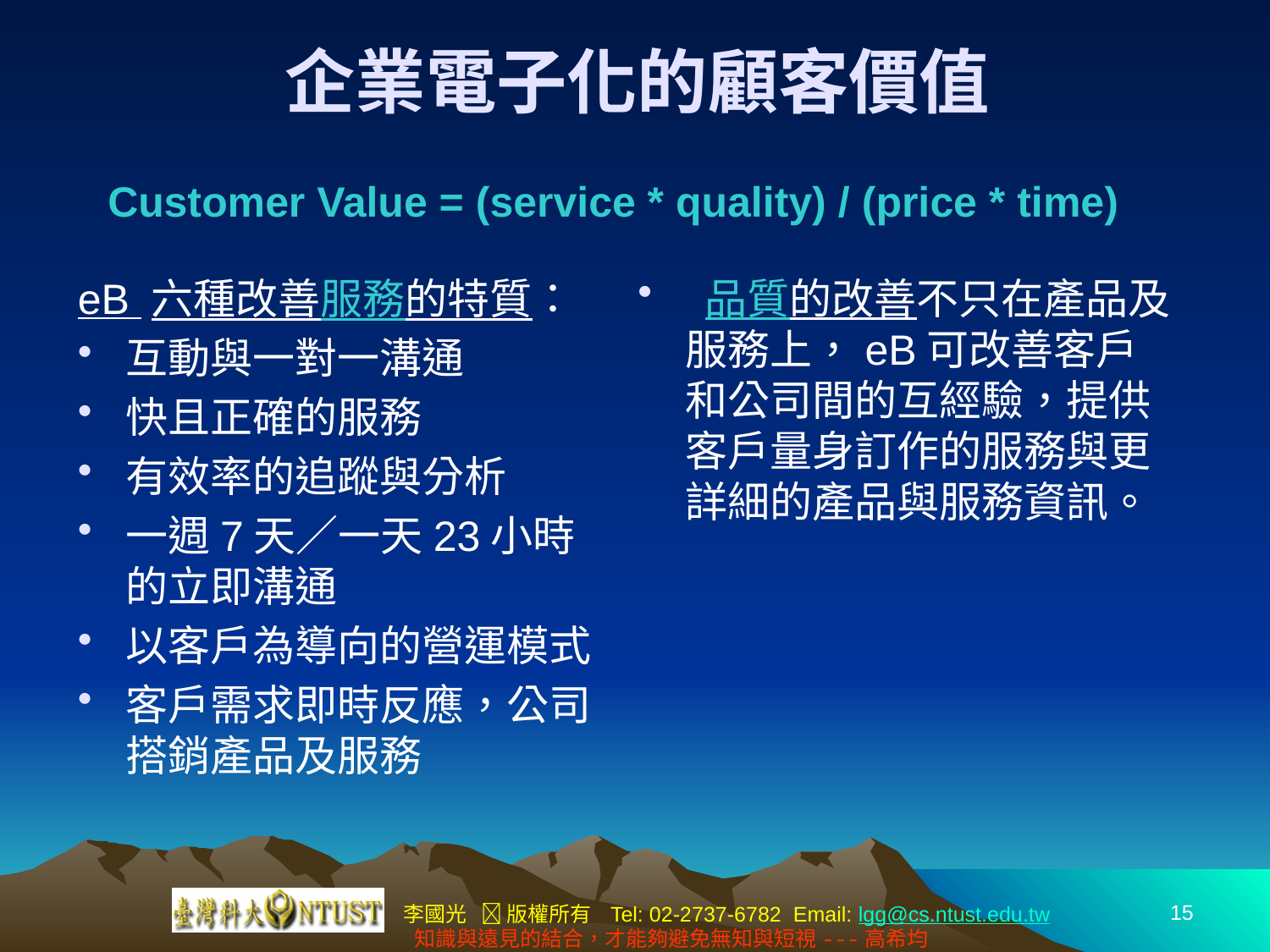

# 企業電子化的顧客價值
Customer Value = (service * quality) / (price * time)

 品質的改善不只在產品及服務上，eB可改善客戶和公司間的互經驗，提供客戶量身訂作的服務與更詳細的產品與服務資訊。
eB 六種改善服務的特質：
互動與一對一溝通
快且正確的服務
有效率的追蹤與分析
一週7天／一天23小時的立即溝通
以客戶為導向的營運模式
客戶需求即時反應，公司搭銷產品及服務
15